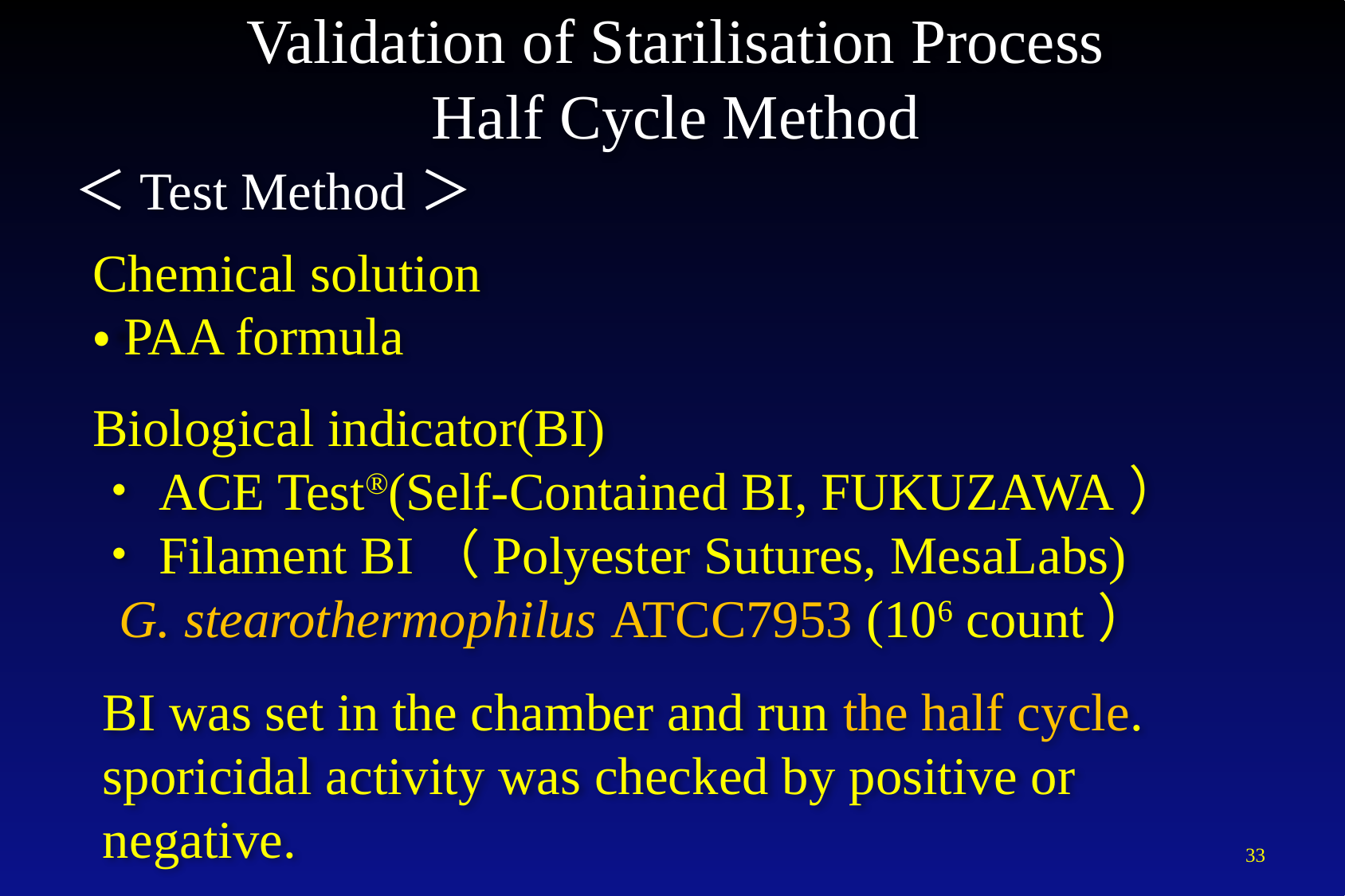

Validation of Starilisation Process
Half Cycle Method
＜Test Method＞
Chemical solution
・PAA formula

Biological indicator(BI)
・ACE Test®(Self-Contained BI, FUKUZAWA）
・Filament BI（Polyester Sutures, MesaLabs)
  G. stearothermophilus ATCC7953 (106 count）
BI was set in the chamber and run the half cycle.
sporicidal activity was checked by positive or negative.

33